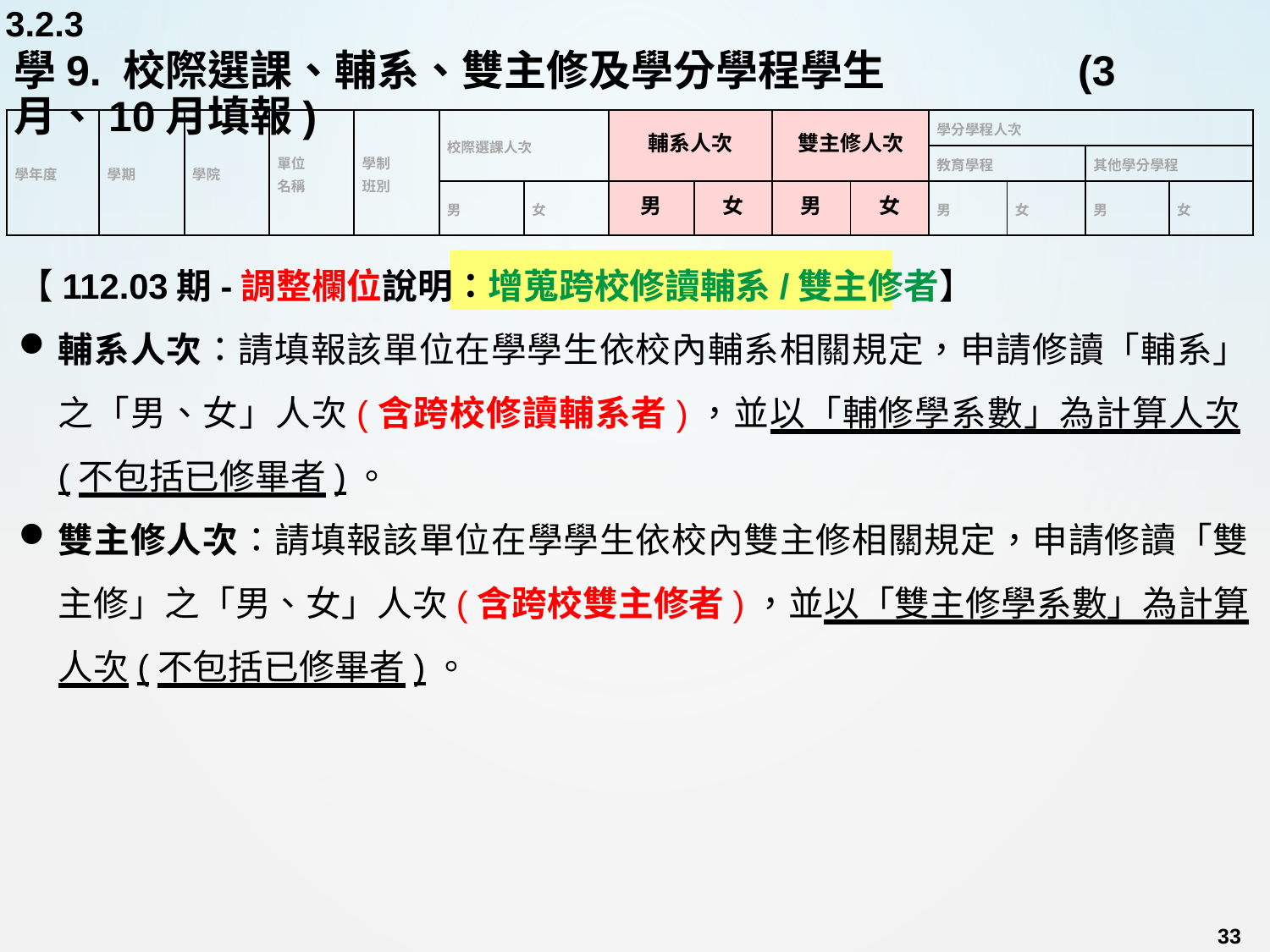

3.2.3
# 學9. 校際選課、輔系、雙主修及學分學程學生   	    (3月、10月填報)
| 學年度 | 學期 | 學院 | 單位 名稱 | 學制 班別 | 校際選課人次 |  | 輔系人次 |  | 雙主修人次 |  | 學分學程人次 |  |  |  |
| --- | --- | --- | --- | --- | --- | --- | --- | --- | --- | --- | --- | --- | --- | --- |
|  |  |  |  |  |  |  |  |  |  |  | 教育學程 |  | 其他學分學程 |  |
|  |  |  |  |  | 男 | 女 | 男 | 女 | 男 | 女 | 男 | 女 | 男 | 女 |
【112.03期-調整欄位說明：增蒐跨校修讀輔系/雙主修者】
輔系人次：請填報該單位在學學生依校內輔系相關規定，申請修讀「輔系」之「男、女」人次(含跨校修讀輔系者)，並以「輔修學系數」為計算人次(不包括已修畢者)。
雙主修人次：請填報該單位在學學生依校內雙主修相關規定，申請修讀「雙主修」之「男、女」人次(含跨校雙主修者)，並以「雙主修學系數」為計算人次(不包括已修畢者)。